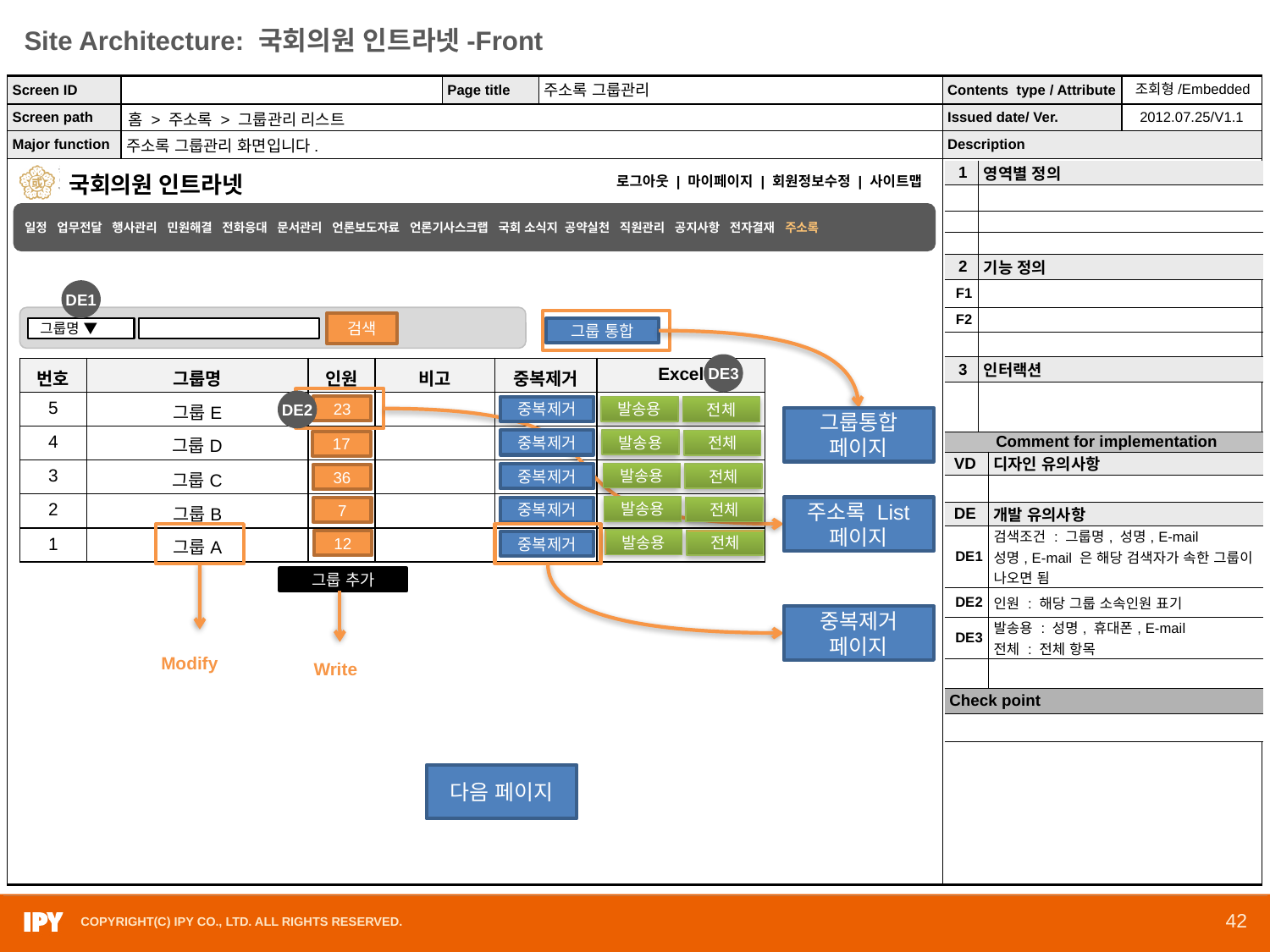

주소록 그룹관리
조회형/Embedded
홈 > 주소록 > 그룹관리 리스트
주소록 그룹관리 화면입니다.
| 1 | 영역별 정의 |  |
| --- | --- | --- |
|  |  |  |
|  |  |  |
|  |  |  |
| 2 | 기능 정의 |  |
| F1 |  |  |
| F2 |  |  |
|  |  |  |
| 3 | 인터랙션 |  |
|  |  |  |
| Comment for implementation |  |  |
| VD |  | 디자인 유의사항 |
|  |  |  |
| DE |  | 개발 유의사항 |
| DE1 |  | 검색조건 : 그룹명, 성명, E-mail 성명, E-mail 은 해당 검색자가 속한 그룹이 나오면 됨 |
| DE2 |  | 인원 : 해당 그룹 소속인원 표기 |
| DE3 |  | 발송용 : 성명, 휴대폰, E-mail 전체 : 전체 항목 |
|  |  |  |
| Check point |  |  |
|  |  |  |
일정   업무전달   행사관리   민원해결   전화응대   문서관리   언론보도자료   언론기사스크랩   국회 소식지  공약실천   직원관리   공지사항   전자결재   주소록
DE1

검색

그룹 통합
그룹명 ▼
DE3
| 번호 | 그룹명 | 인원 | 비고 | 중복제거 | Excel |
| --- | --- | --- | --- | --- | --- |
| 5 | 그룹E |  |  |  |  |
| 4 | 그룹D |  |  |  |  |
| 3 | 그룹C |  |  |  |  |
| 2 | 그룹B |  |  |  |  |
| 1 | 그룹A |  |  |  |  |

DE2
23
중복제거
발송용
전체
그룹통합
페이지
발송용
중복제거
전체
17
발송용
전체
중복제거
36
발송용
전체
주소록 List
페이지
중복제거
7

발송용
전체
12
중복제거
그룹 추가
중복제거
페이지
Modify
Write
다음 페이지
42